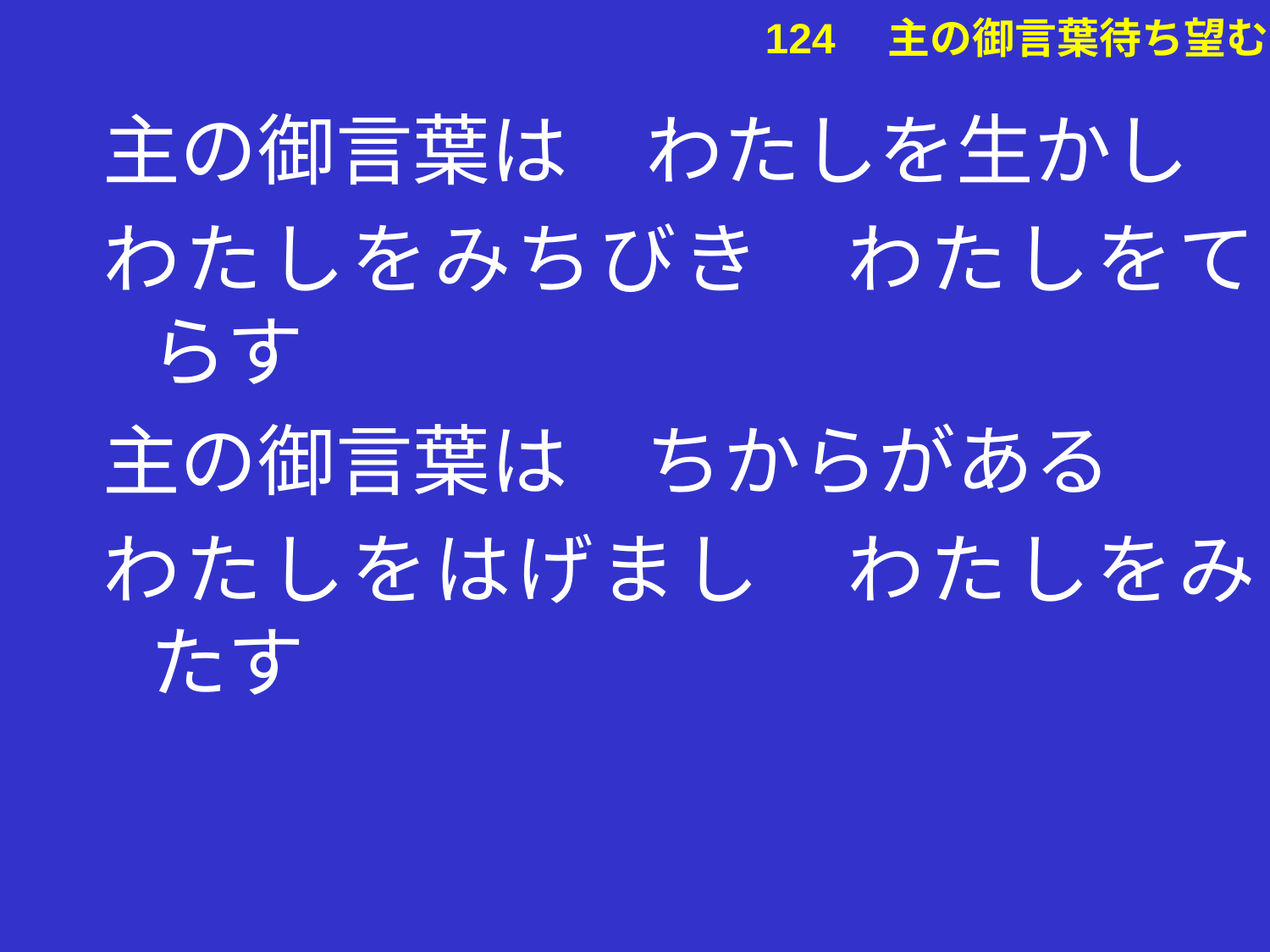

主の御言葉は　わたしを生かし
わたしをみちびき　わたしをてらす
主の御言葉は　ちからがある
わたしをはげまし　わたしをみたす

# 124　主の御言葉待ち望む